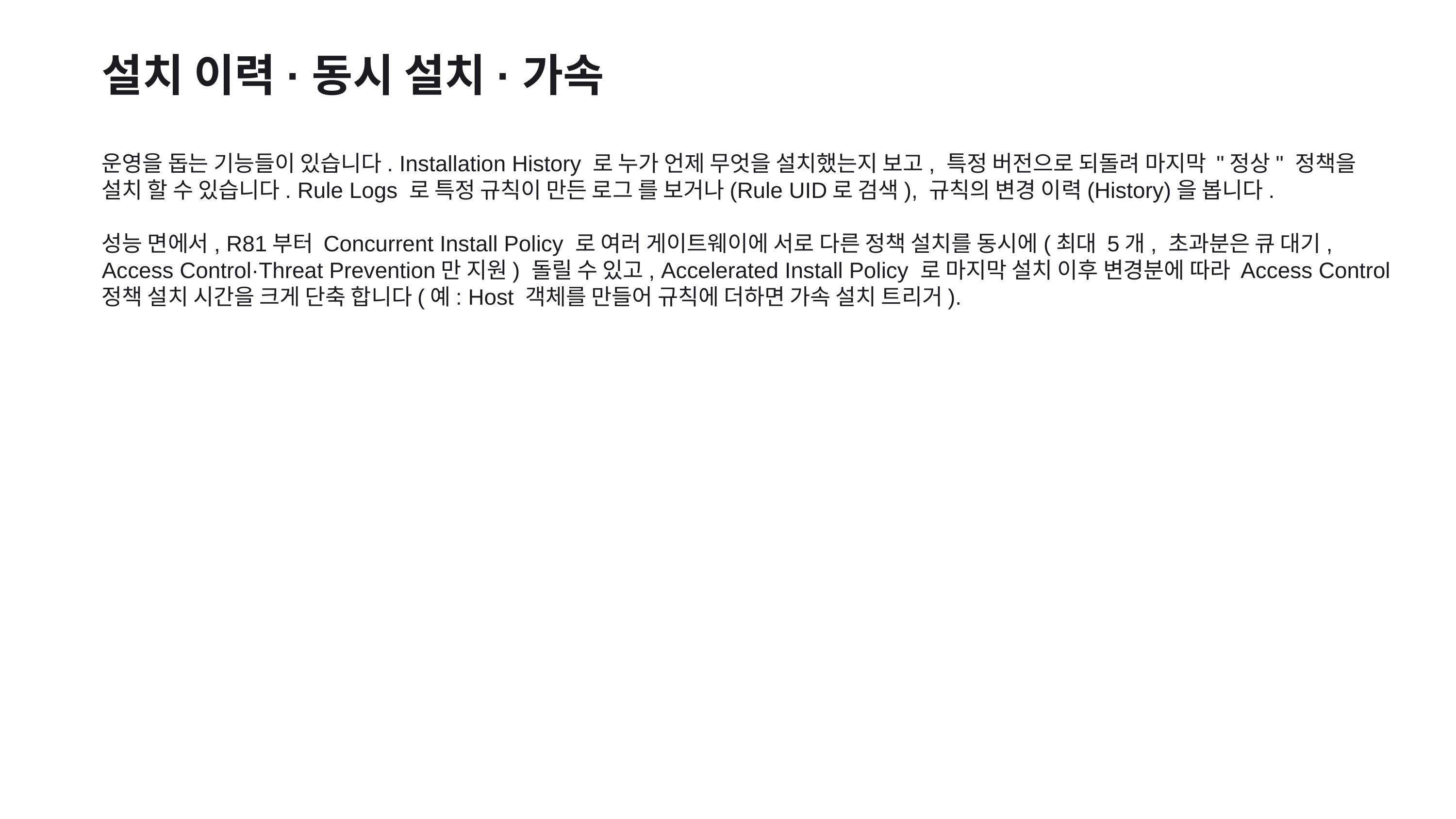

설치 이력·동시 설치·가속
운영을 돕는 기능들이 있습니다. Installation History 로 누가 언제 무엇을 설치했는지 보고, 특정 버전으로 되돌려 마지막 "정상" 정책을 설치 할 수 있습니다. Rule Logs 로 특정 규칙이 만든 로그 를 보거나(Rule UID로 검색), 규칙의 변경 이력(History)을 봅니다.

성능 면에서, R81부터 Concurrent Install Policy 로 여러 게이트웨이에 서로 다른 정책 설치를 동시에(최대 5개, 초과분은 큐 대기, Access Control·Threat Prevention만 지원) 돌릴 수 있고, Accelerated Install Policy 로 마지막 설치 이후 변경분에 따라 Access Control 정책 설치 시간을 크게 단축 합니다(예: Host 객체를 만들어 규칙에 더하면 가속 설치 트리거).